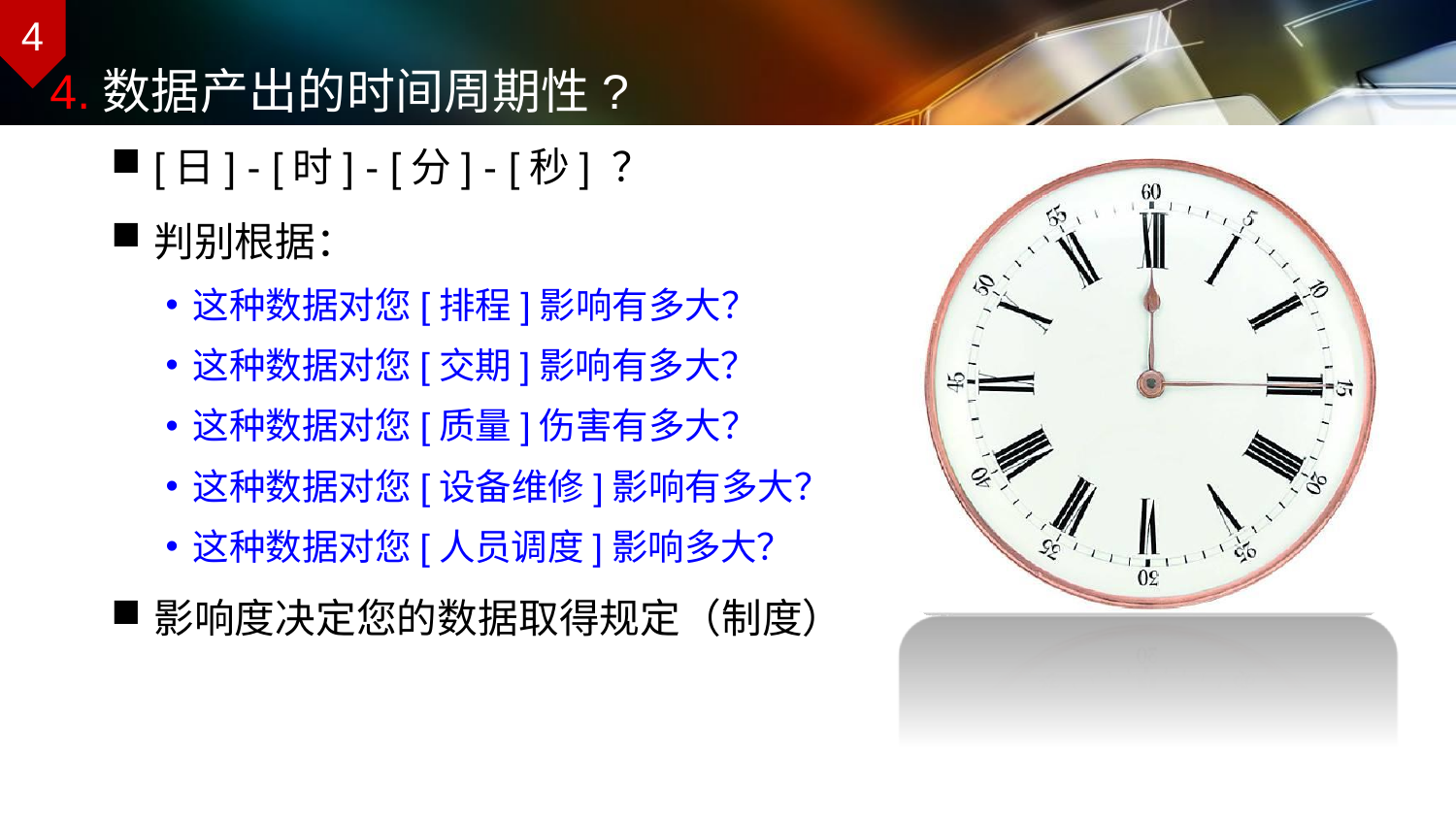

4
# 4.数据产出的时间周期性?
[日] - [时] - [分] - [秒] ？
判别根据：
这种数据对您[排程]影响有多大？
这种数据对您[交期]影响有多大？
这种数据对您[质量]伤害有多大？
这种数据对您[设备维修]影响有多大？
这种数据对您[人员调度]影响多大？
影响度决定您的数据取得规定（制度）